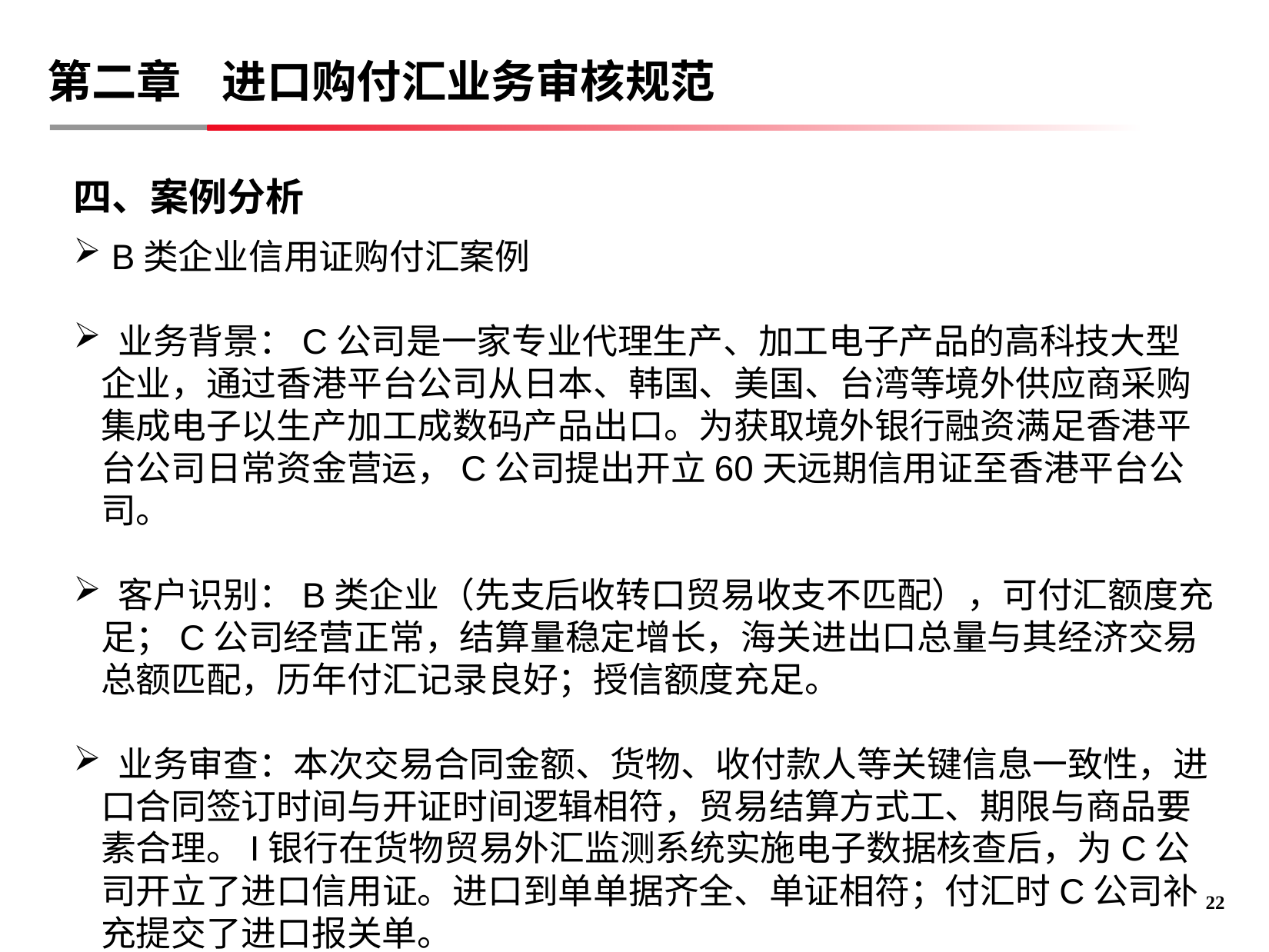

# 第二章    进口购付汇业务审核规范
四、案例分析

 B类企业信用证购付汇案例

 业务背景：C公司是一家专业代理生产、加工电子产品的高科技大型企业，通过香港平台公司从日本、韩国、美国、台湾等境外供应商采购集成电子以生产加工成数码产品出口。为获取境外银行融资满足香港平台公司日常资金营运，C公司提出开立60天远期信用证至香港平台公司。

 客户识别：B类企业（先支后收转口贸易收支不匹配），可付汇额度充足；C公司经营正常，结算量稳定增长，海关进出口总量与其经济交易总额匹配，历年付汇记录良好；授信额度充足。

 业务审查：本次交易合同金额、货物、收付款人等关键信息一致性，进口合同签订时间与开证时间逻辑相符，贸易结算方式工、期限与商品要素合理。I银行在货物贸易外汇监测系统实施电子数据核查后，为C公司开立了进口信用证。进口到单单据齐全、单证相符；付汇时C公司补充提交了进口报关单。
22